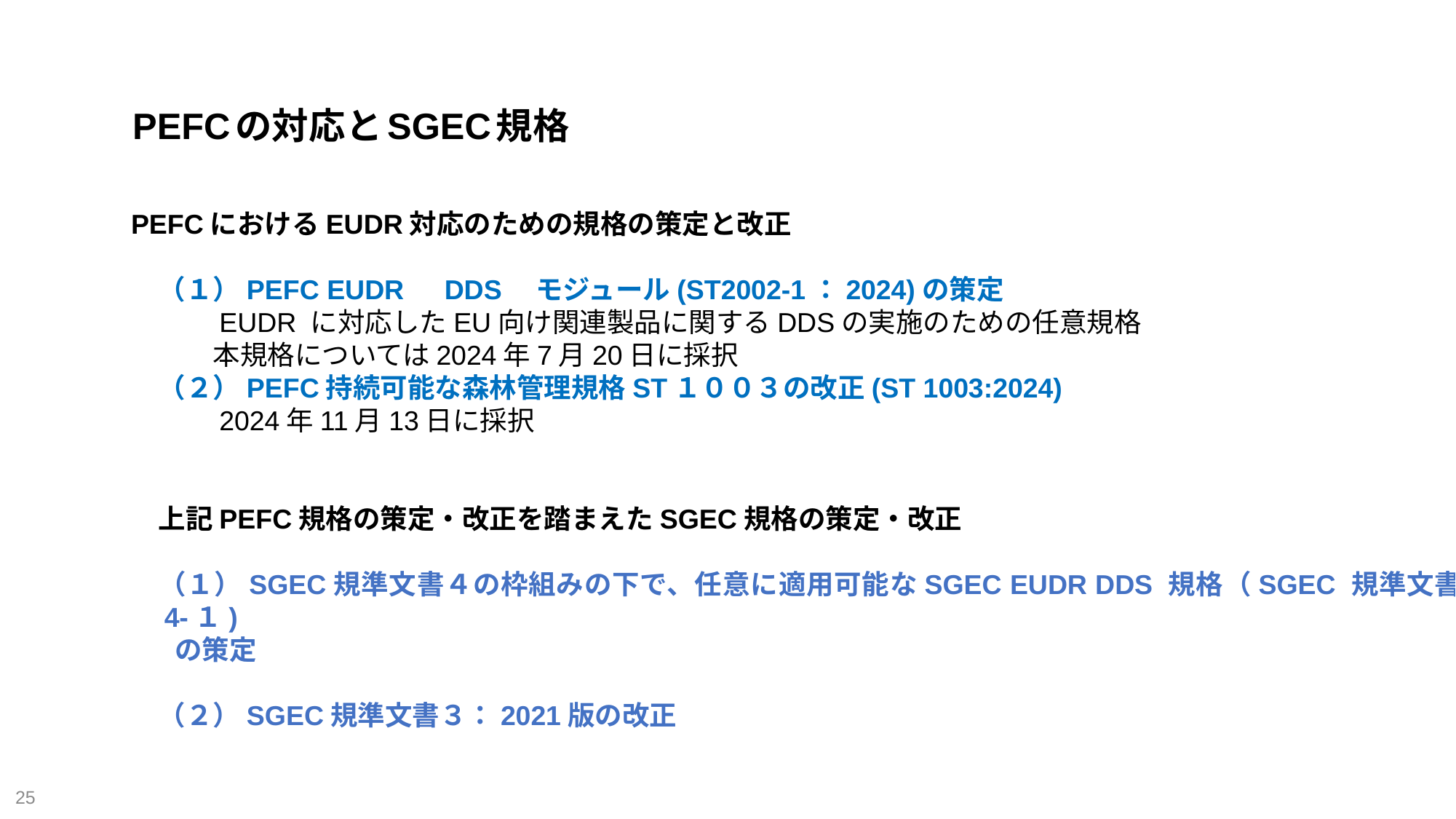

# PEFCの対応とSGEC規格

PEFCにおけるEUDR対応のための規格の策定と改正

　（１）PEFC EUDR　DDS　モジュール(ST2002-1：2024)の策定
　　　EUDR に対応したEU向け関連製品に関するDDSの実施のための任意規格
　　　本規格については2024年7月20日に採択
　（２）PEFC持続可能な森林管理規格ST１００３の改正(ST 1003:2024)
　　　2024年11月13日に採択

　上記PEFC規格の策定・改正を踏まえたSGEC規格の策定・改正

　（１）SGEC規準文書４の枠組みの下で、任意に適用可能なSGEC EUDR DDS 規格（SGEC 規準文書4-１)
      の策定

　（２）SGEC規準文書３：2021版の改正

25